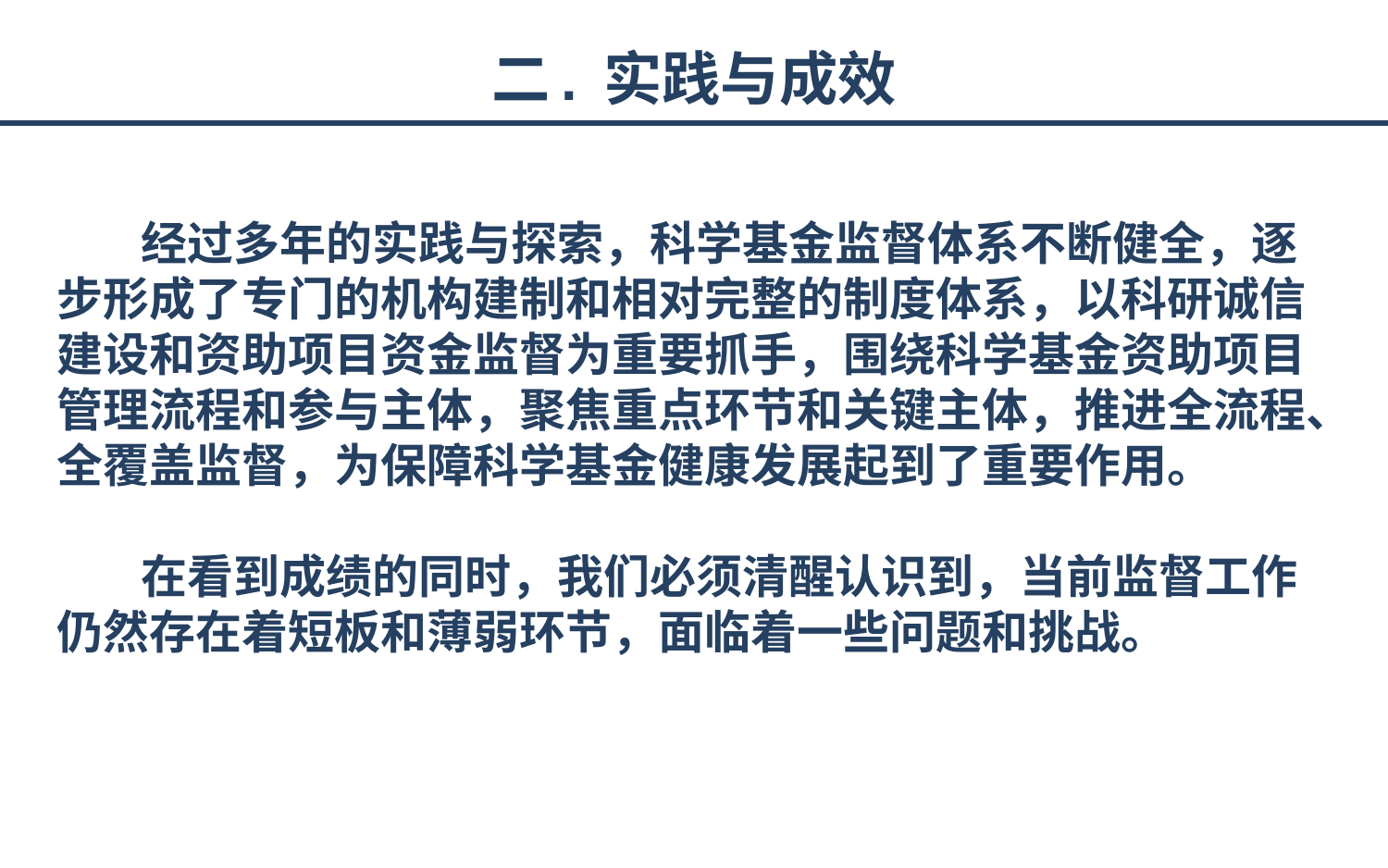

# 二. 实践与成效

       经过多年的实践与探索，科学基金监督体系不断健全，逐步形成了专门的机构建制和相对完整的制度体系，以科研诚信建设和资助项目资金监督为重要抓手，围绕科学基金资助项目管理流程和参与主体，聚焦重点环节和关键主体，推进全流程、全覆盖监督，为保障科学基金健康发展起到了重要作用。

       在看到成绩的同时，我们必须清醒认识到，当前监督工作仍然存在着短板和薄弱环节，面临着一些问题和挑战。